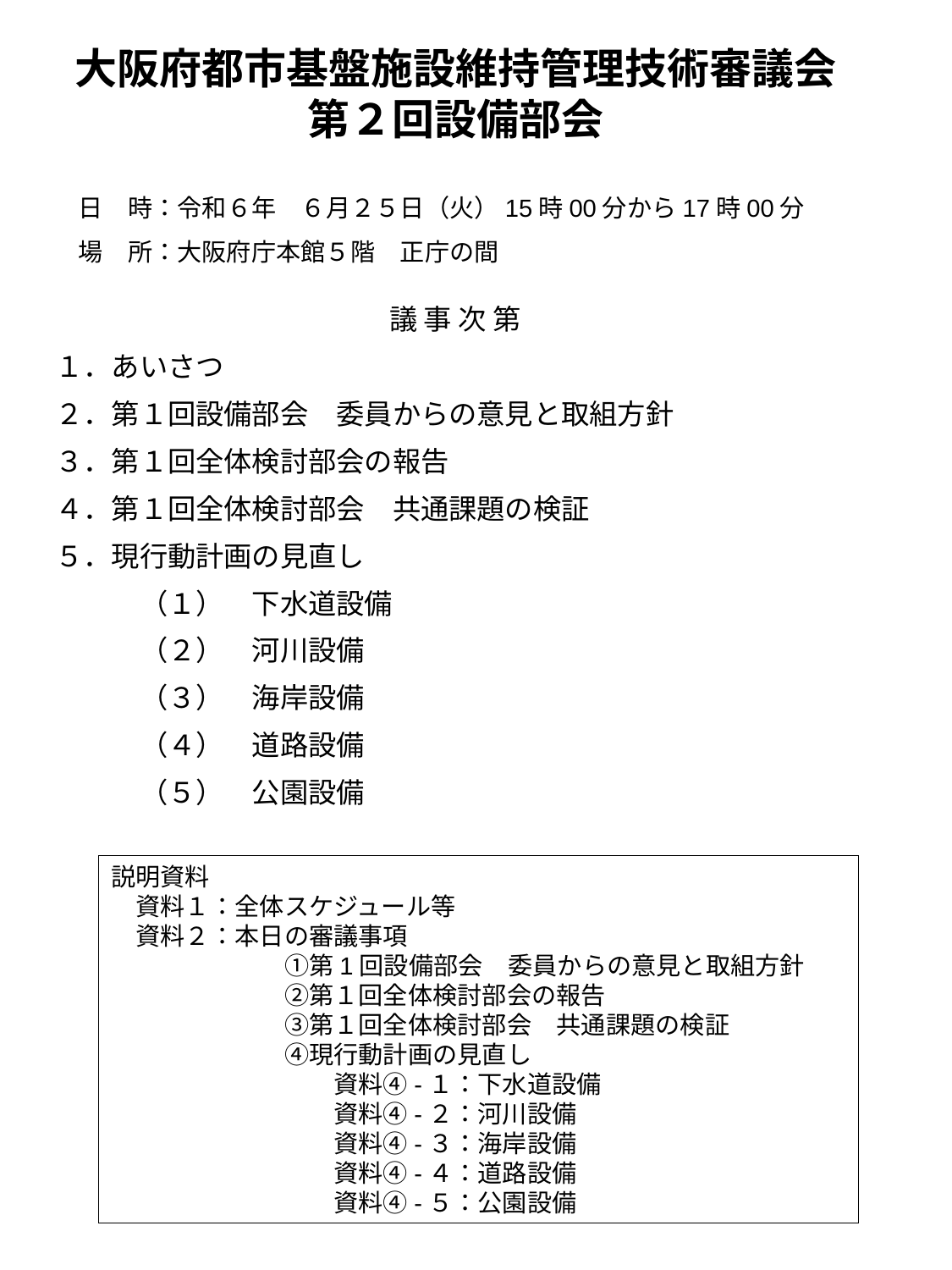

# 大阪府都市基盤施設維持管理技術審議会 第２回設備部会
日　時：令和６年　６月２５日（火）15時00分から17時00分
場　所：大阪府庁本館５階　正庁の間

議 事 次 第
１．あいさつ
２．第１回設備部会　委員からの意見と取組方針
３．第１回全体検討部会の報告
４．第１回全体検討部会　共通課題の検証
５．現行動計画の見直し
　　　（１）　下水道設備
　　　（２）　河川設備
　　　（３）　海岸設備
　　　（４）　道路設備
　　　（５）　公園設備
説明資料
　資料１：全体スケジュール等
　資料２：本日の審議事項
　　　　　　　①第1回設備部会　委員からの意見と取組方針
　　　　　　　②第１回全体検討部会の報告
　　　　　　　③第１回全体検討部会　共通課題の検証
　　　　　　　④現行動計画の見直し
　　　　　　　　　資料④-１：下水道設備
　　　　　　　　　資料④-２：河川設備
　　　　　　　　　資料④-３：海岸設備
　　　　　　　　　資料④-４：道路設備
　　　　　　　　　資料④-５：公園設備